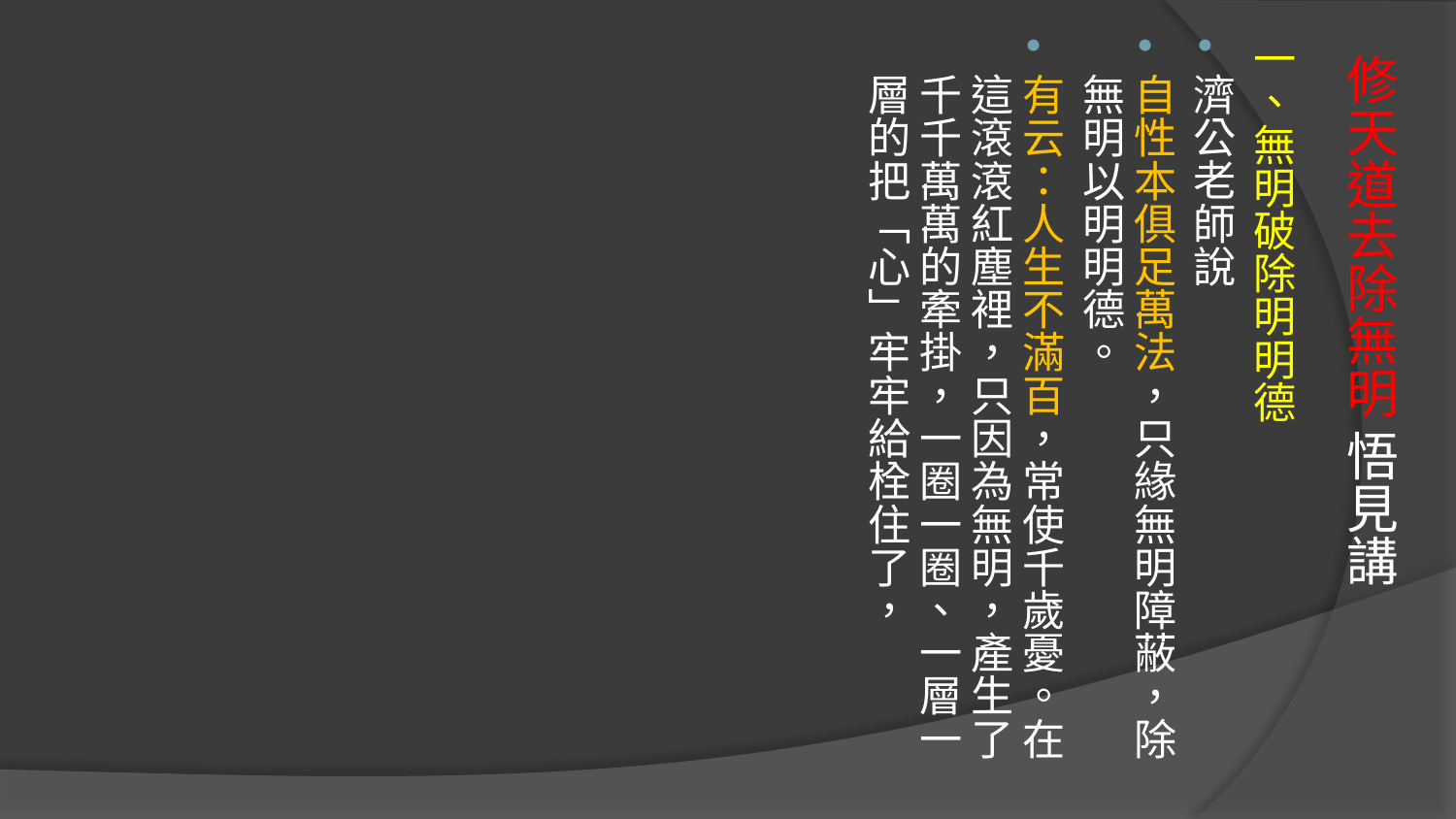

一、無明破除明明德
濟公老師說
自性本俱足萬法，只緣無明障蔽，除無明以明明德。
有云：人生不滿百，常使千歲憂。在這滾滾紅塵裡，只因為無明，產生了千千萬萬的牽掛，一圈一圈、一層一層的把「心」牢牢給栓住了，

# 修天道去除無明 悟見講